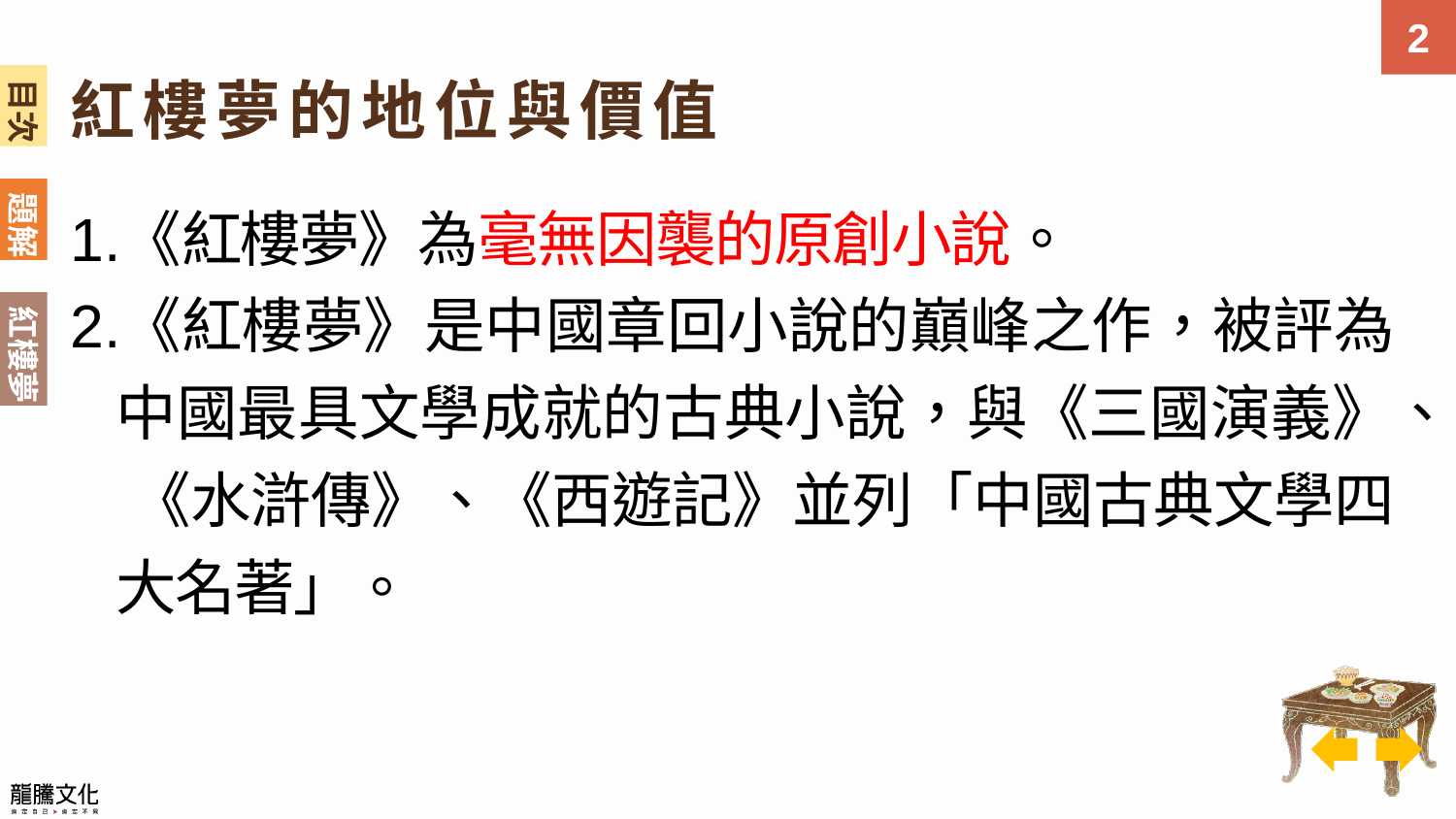

紅樓夢的地位與價值
《紅樓夢》為毫無因襲的原創小說。
《紅樓夢》是中國章回小說的巔峰之作，被評為中國最具文學成就的古典小說，與《三國演義》、 《水滸傳》、《西遊記》並列「中國古典文學四大名著」。
紅樓夢